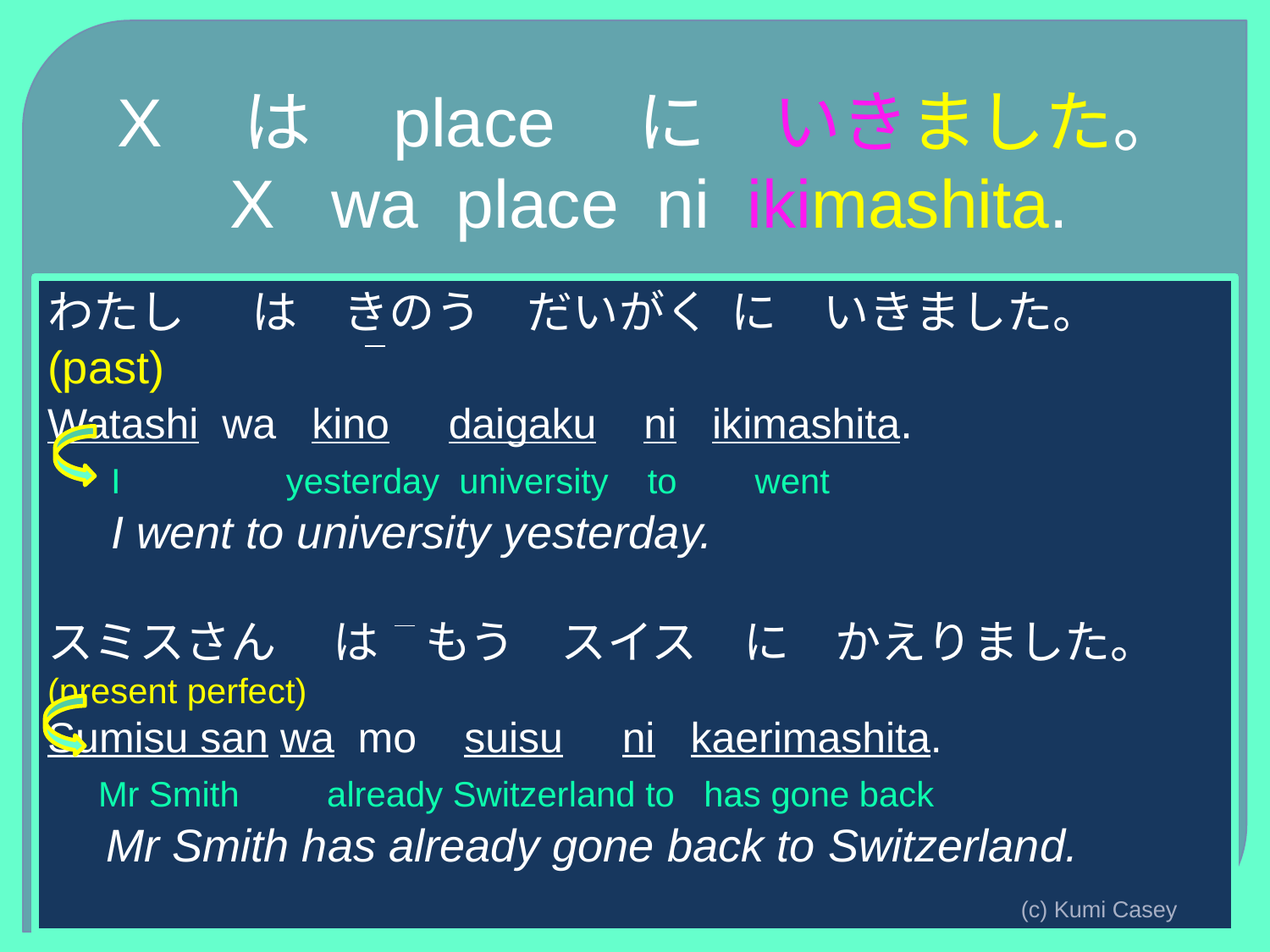

# X　は　place　に　いきました。 X   wa  place  ni  ikimashita.
わたし　  は　きのう　だいがく  に　いきました。(past)
Watashi  wa   kino     daigaku    ni   ikimashita.
     I                 yesterday  university    to        went
     I went to university yesterday.

スミスさん　 は　もう　スイス　に　かえりました。(present perfect)
Sumisu san wa  mo    suisu     ni   kaerimashita.
    Mr Smith         already Switzerland to   has gone back
      Mr Smith has already gone back to Switzerland.

(c) Kumi Casey